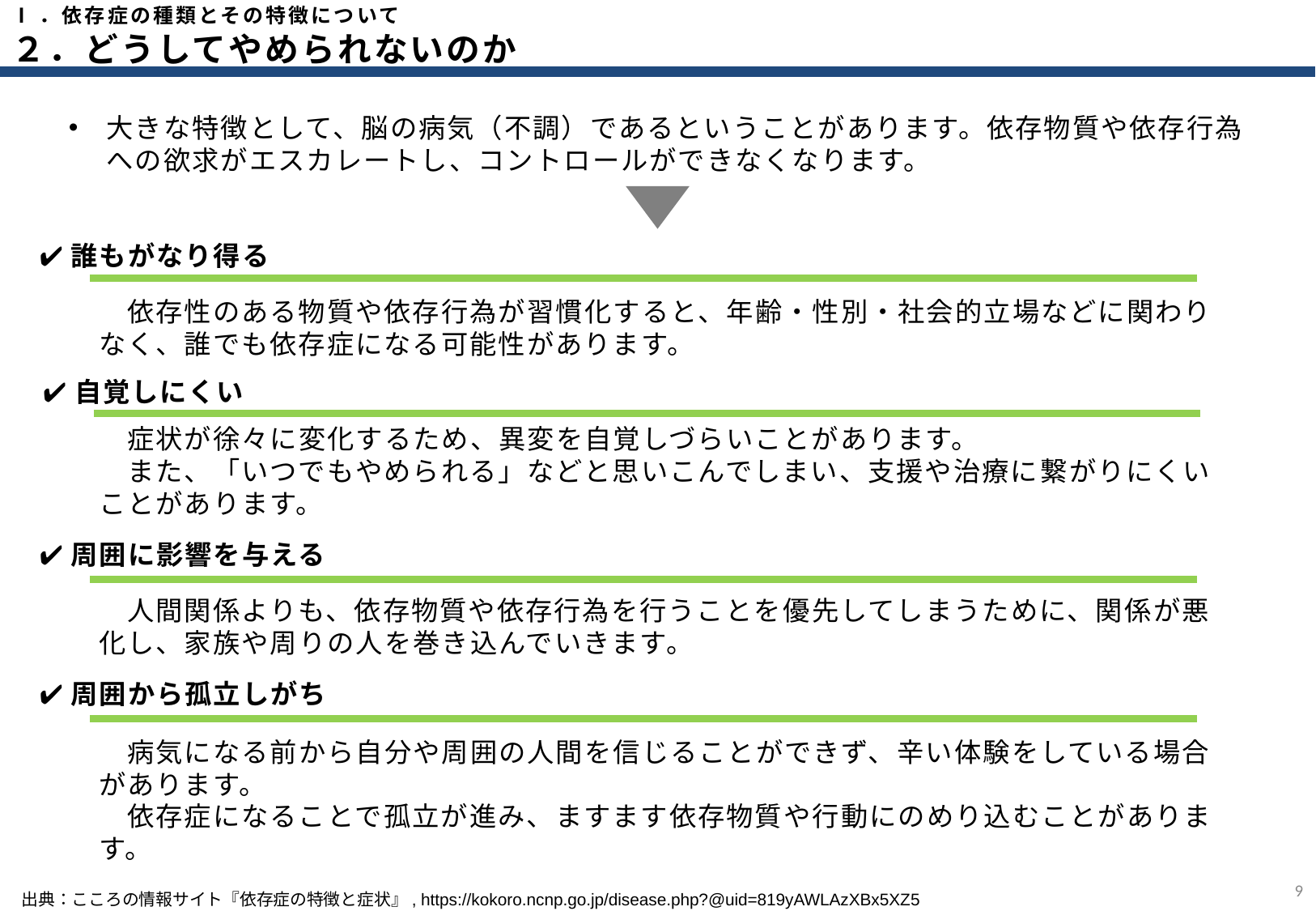

Ⅰ．依存症の種類とその特徴について
２．どうしてやめられないのか
大きな特徴として、脳の病気（不調）であるということがあります。依存物質や依存行為への欲求がエスカレートし、コントロールができなくなります。

✔誰もがなり得る
　依存性のある物質や依存行為が習慣化すると、年齢・性別・社会的立場などに関わりなく、誰でも依存症になる可能性があります。
✔自覚しにくい

　症状が徐々に変化するため、異変を自覚しづらいことがあります。
　また、「いつでもやめられる」などと思いこんでしまい、支援や治療に繋がりにくいことがあります。
✔周囲に影響を与える
　人間関係よりも、依存物質や依存行為を行うことを優先してしまうために、関係が悪化し、家族や周りの人を巻き込んでいきます。
✔周囲から孤立しがち

　病気になる前から自分や周囲の人間を信じることができず、辛い体験をしている場合があります。
　依存症になることで孤立が進み、ますます依存物質や行動にのめり込むことがあります。
9
出典：こころの情報サイト『依存症の特徴と症状』, https://kokoro.ncnp.go.jp/disease.php?@uid=819yAWLAzXBx5XZ5